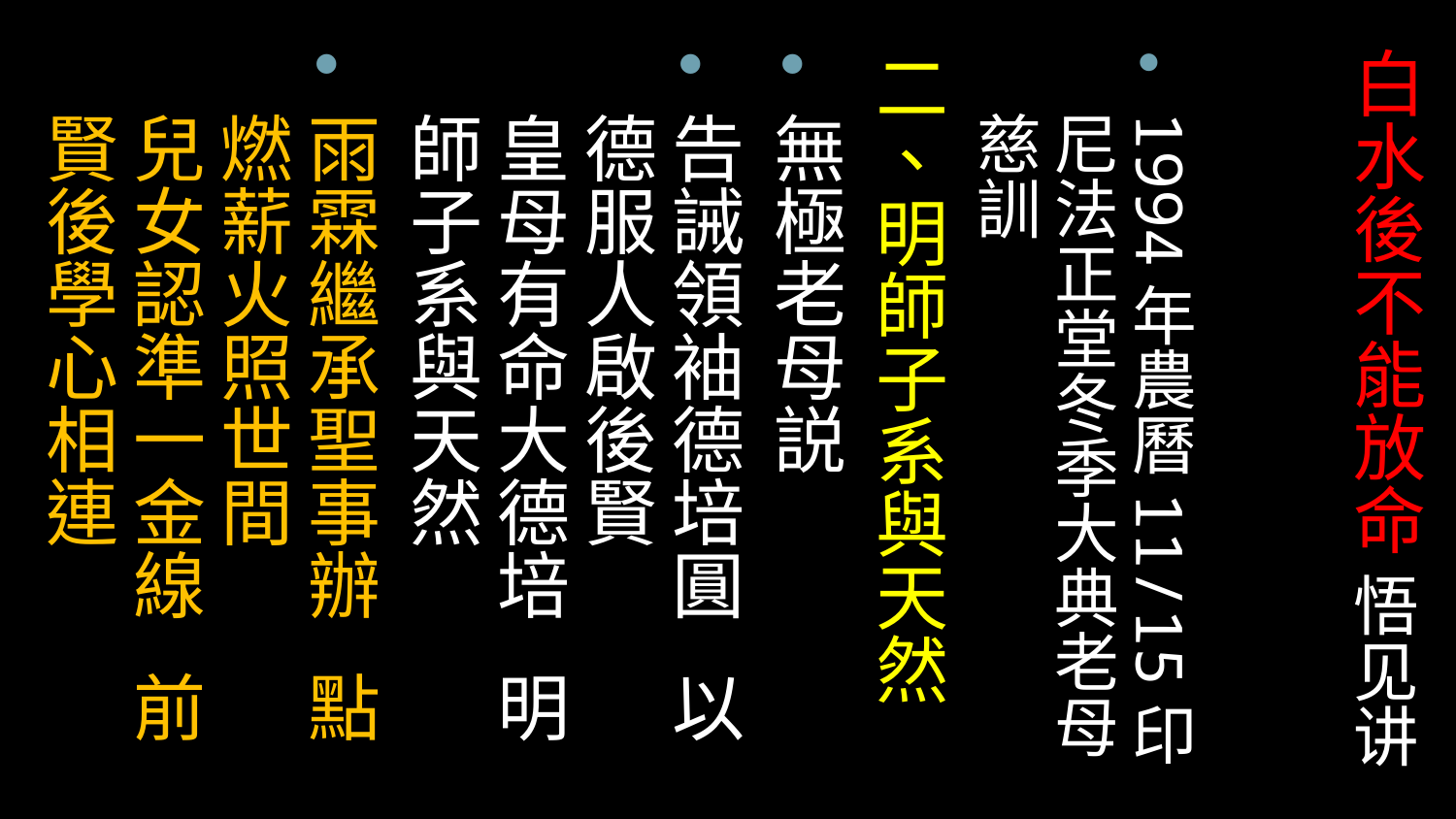

# 白水後不能放命 悟见讲
1994年農曆11/15印尼法正堂冬季大典老母慈訓
二、明師子系與天然
無極老母説
告誡領袖德培圓   以德服人啟後賢
皇母有命大德培   明師子系與天然
雨霖繼承聖事辦   點燃薪火照世間
兒女認準一金線   前賢後學心相連